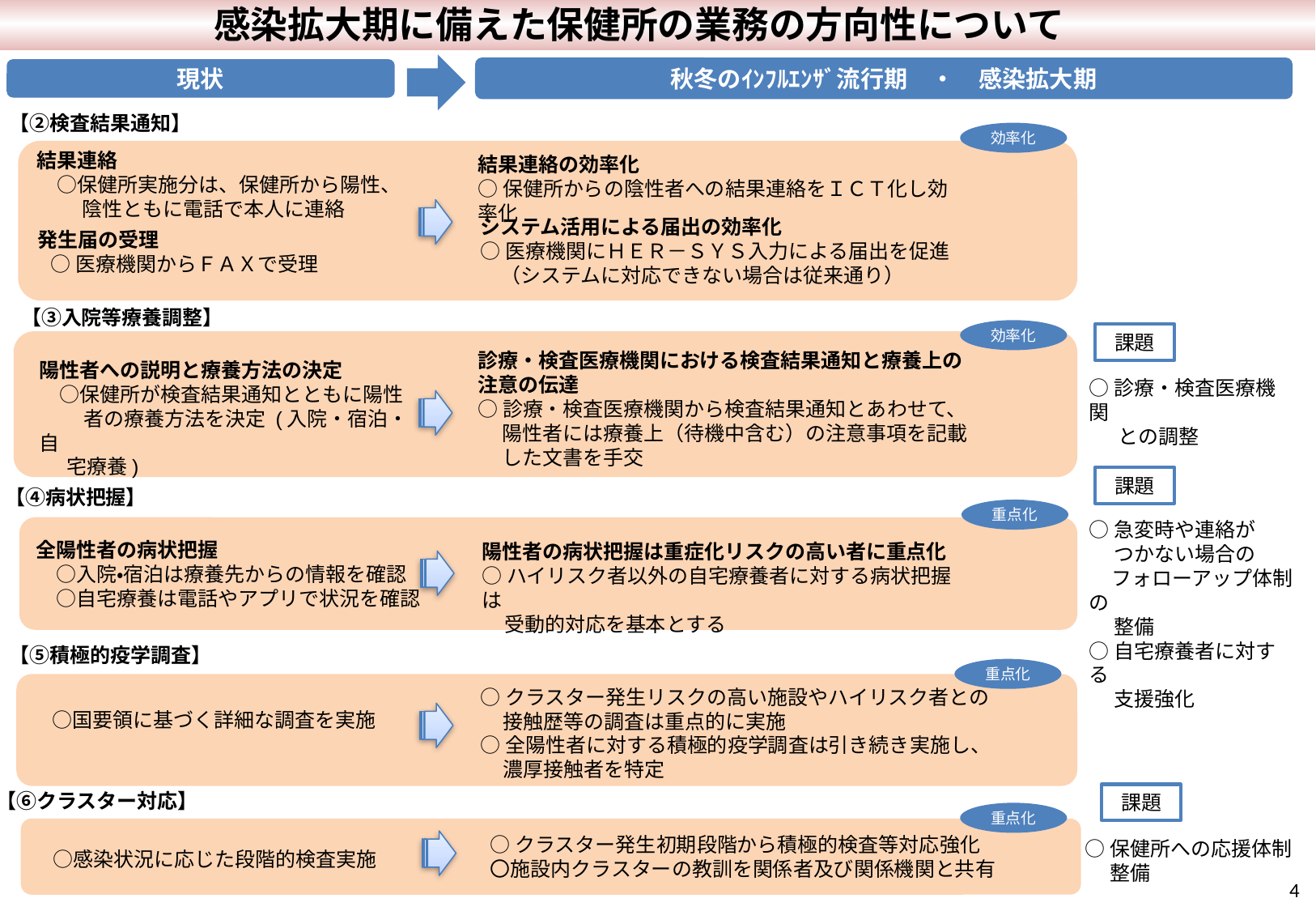

感染拡大期に備えた保健所の業務の方向性について

秋冬のｲﾝﾌﾙｴﾝｻﾞ流行期　・　感染拡大期
現状
【②検査結果通知】
効率化

結果連絡
　○保健所実施分は、保健所から陽性、
　　 陰性ともに電話で本人に連絡
結果連絡の効率化
○保健所からの陰性者への結果連絡をＩＣＴ化し効率化

システム活用による届出の効率化
○医療機関にＨＥＲ－ＳＹＳ入力による届出を促進
　（システムに対応できない場合は従来通り）
発生届の受理
   ○医療機関からＦＡＸで受理
【③入院等療養調整】
効率化
課題

診療・検査医療機関における検査結果通知と療養上の
注意の伝達
○診療・検査医療機関から検査結果通知とあわせて、
　 陽性者には療養上（待機中含む）の注意事項を記載
　 した文書を手交
陽性者への説明と療養方法の決定
　○保健所が検査結果通知とともに陽性
　　 者の療養方法を決定 (入院・宿泊・自
     宅療養)
○診療・検査医療機関
　  との調整

課題
【④病状把握】
重点化
○急変時や連絡が
　 つかない場合の
    フォローアップ体制の
　 整備
○自宅療養者に対する
　 支援強化

全陽性者の病状把握
　○入院・宿泊は療養先からの情報を確認
　○自宅療養は電話やアプリで状況を確認

。
陽性者の病状把握は重症化リスクの高い者に重点化
○ハイリスク者以外の自宅療養者に対する病状把握は
    受動的対応を基本とする

【⑤積極的疫学調査】
重点化

○クラスター発生リスクの高い施設やハイリスク者との
    接触歴等の調査は重点的に実施
○全陽性者に対する積極的疫学調査は引き続き実施し、
    濃厚接触者を特定
　○国要領に基づく詳細な調査を実施

【⑥クラスター対応】
課題

○クラスター発生初期段階から積極的検査等対応強化
〇施設内クラスターの教訓を関係者及び関係機関と共有
○保健所への応援体制
　 整備

　○感染状況に応じた段階的検査実施
重点化
4